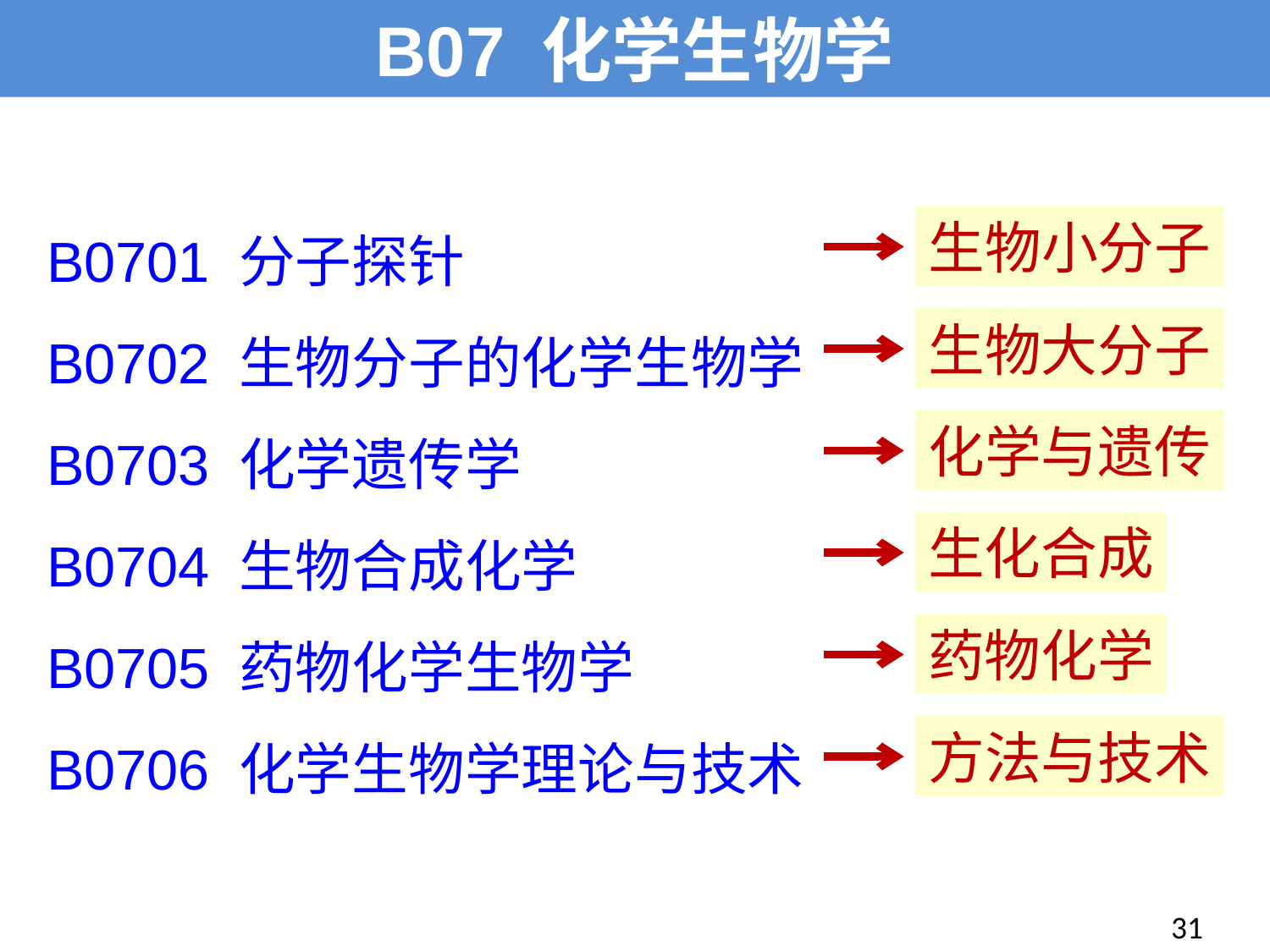

B07 化学生物学
B0701 分子探针
B0702 生物分子的化学生物学
B0703 化学遗传学
B0704 生物合成化学
B0705 药物化学生物学
B0706 化学生物学理论与技术
生物小分子
生物大分子
化学与遗传
生化合成
药物化学
方法与技术